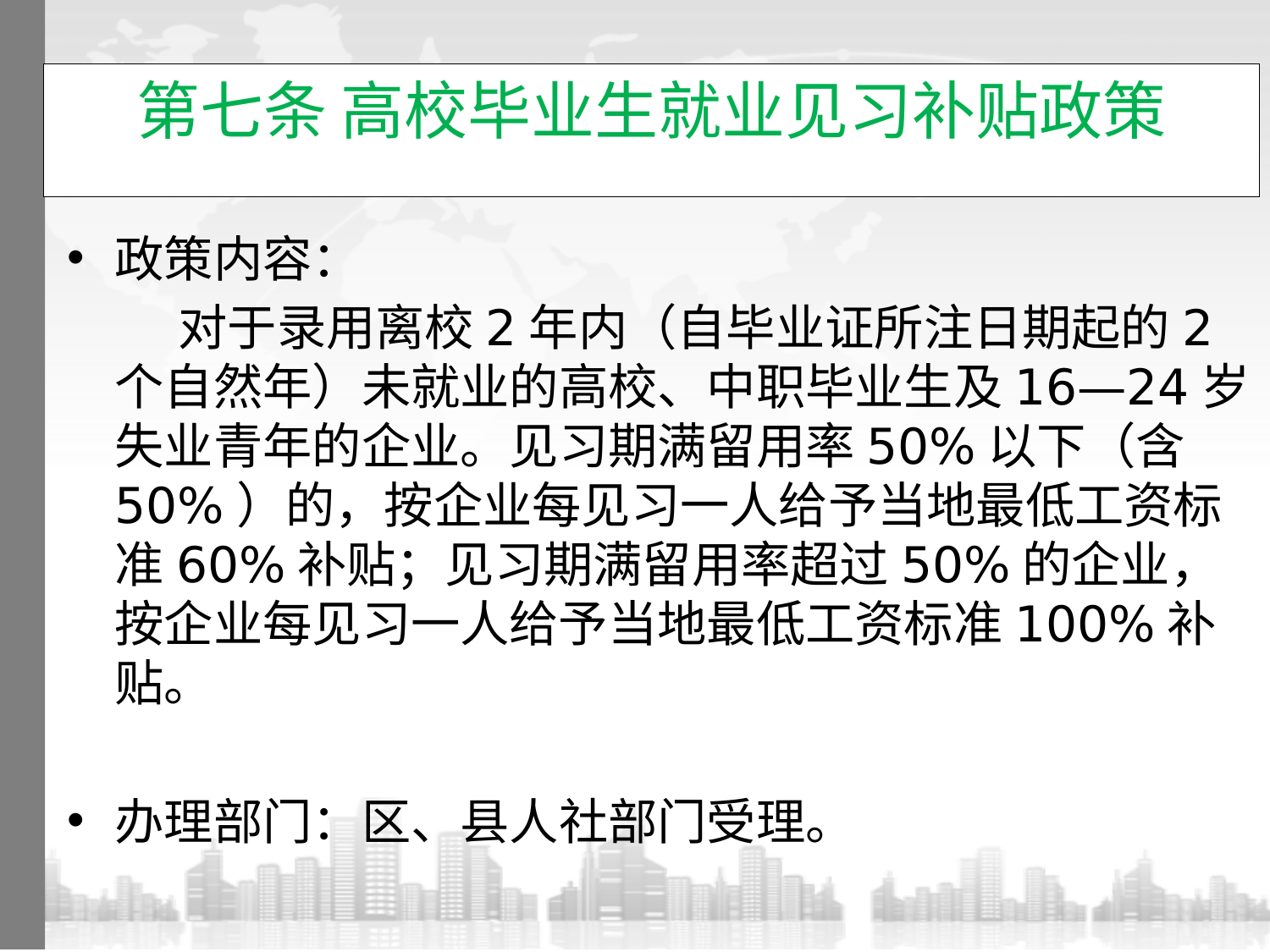

# 第七条 高校毕业生就业见习补贴政策
政策内容：
         对于录用离校2年内（自毕业证所注日期起的2个自然年）未就业的高校、中职毕业生及16—24岁失业青年的企业。见习期满留用率50%以下（含50%）的，按企业每见习一人给予当地最低工资标准60%补贴；见习期满留用率超过50%的企业，按企业每见习一人给予当地最低工资标准100%补贴。

办理部门：区、县人社部门受理。